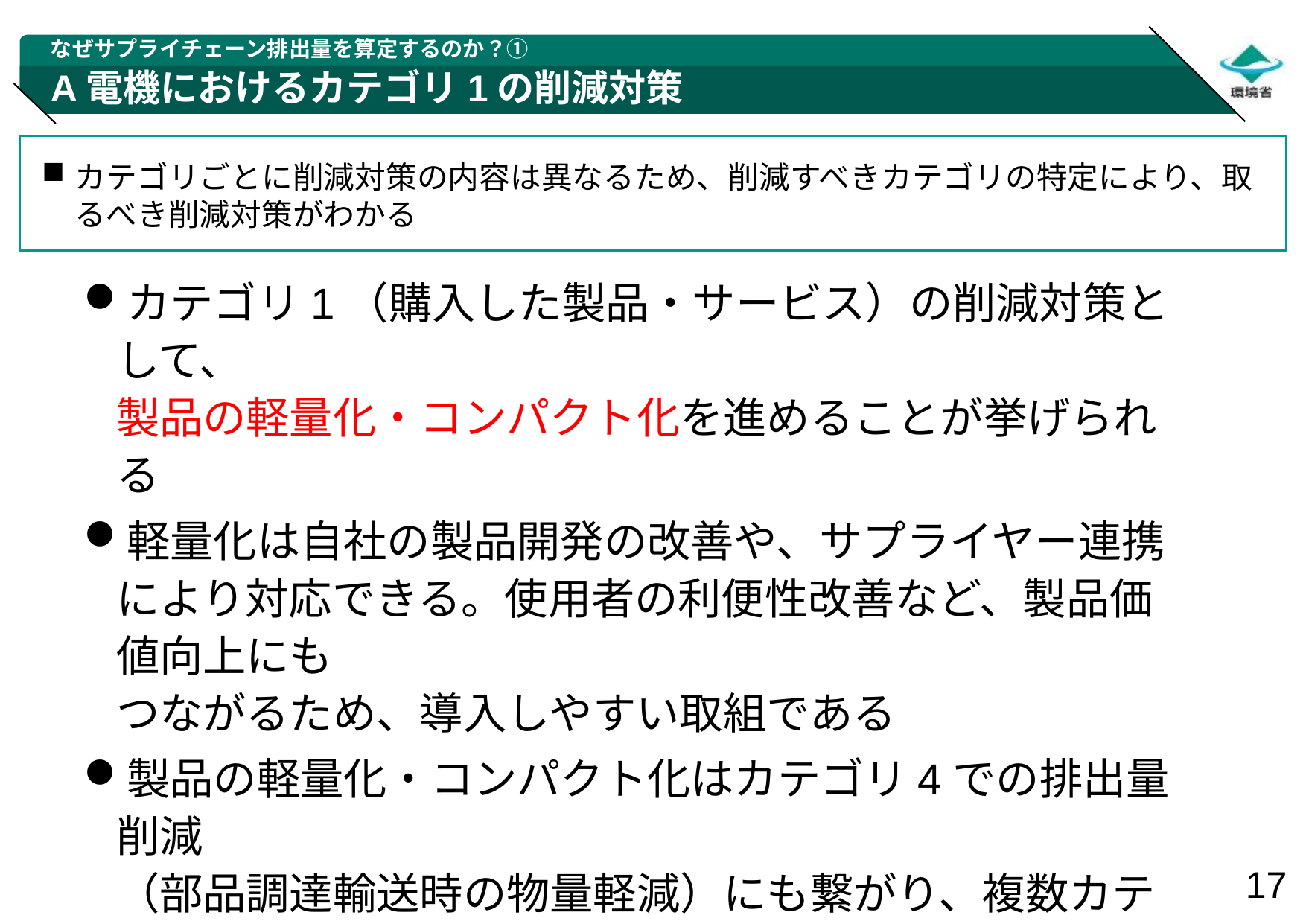

なぜサプライチェーン排出量を算定するのか？①
# A電機におけるカテゴリ1の削減対策
カテゴリごとに削減対策の内容は異なるため、削減すべきカテゴリの特定により、取るべき削減対策がわかる
カテゴリ1（購入した製品・サービス）の削減対策として、
製品の軽量化・コンパクト化を進めることが挙げられる
軽量化は自社の製品開発の改善や、サプライヤー連携により対応できる。使用者の利便性改善など、製品価値向上にも
つながるため、導入しやすい取組である
製品の軽量化・コンパクト化はカテゴリ4での排出量削減
（部品調達輸送時の物量軽減）にも繋がり、複数カテゴリ
での削減効果が期待できる